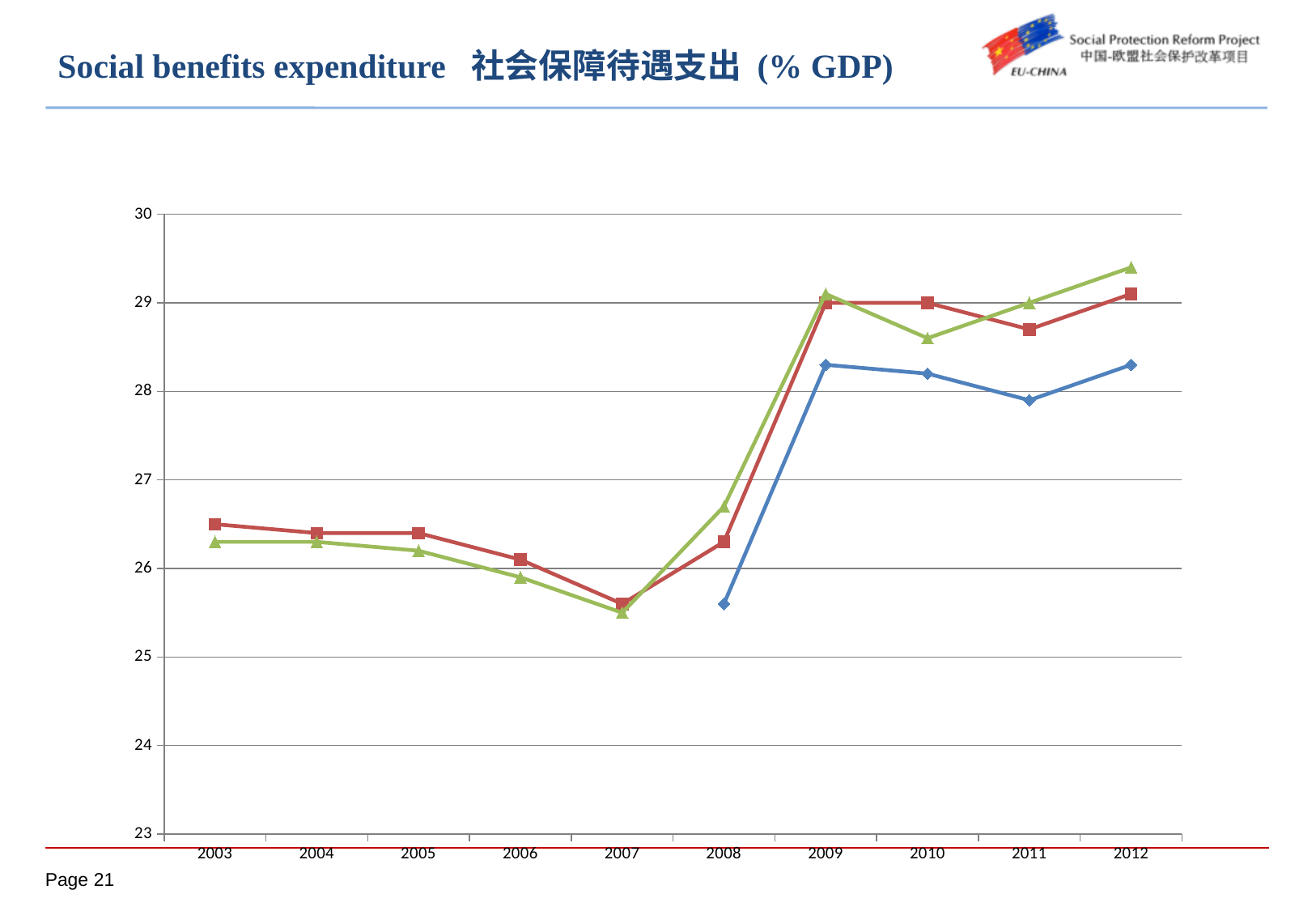

# Social benefits expenditure  社会保障待遇支出 (% GDP)

### Chart

| Category | EU28 | Euro area | Belgium |
|---|---|---|---|
| 2003 | None | 26.5 | 26.3 |
| 2004 | None | 26.4 | 26.3 |
| 2005 | None | 26.4 | 26.2 |
| 2006 | None | 26.1 | 25.9 |
| 2007 | None | 25.6 | 25.5 |
| 2008 | 25.6 | 26.3 | 26.7 |
| 2009 | 28.3 | 29.0 | 29.1 |
| 2010 | 28.2 | 29.0 | 28.6 |
| 2011 | 27.9 | 28.7 | 29.0 |
| 2012 | 28.3 | 29.1 | 29.4 |